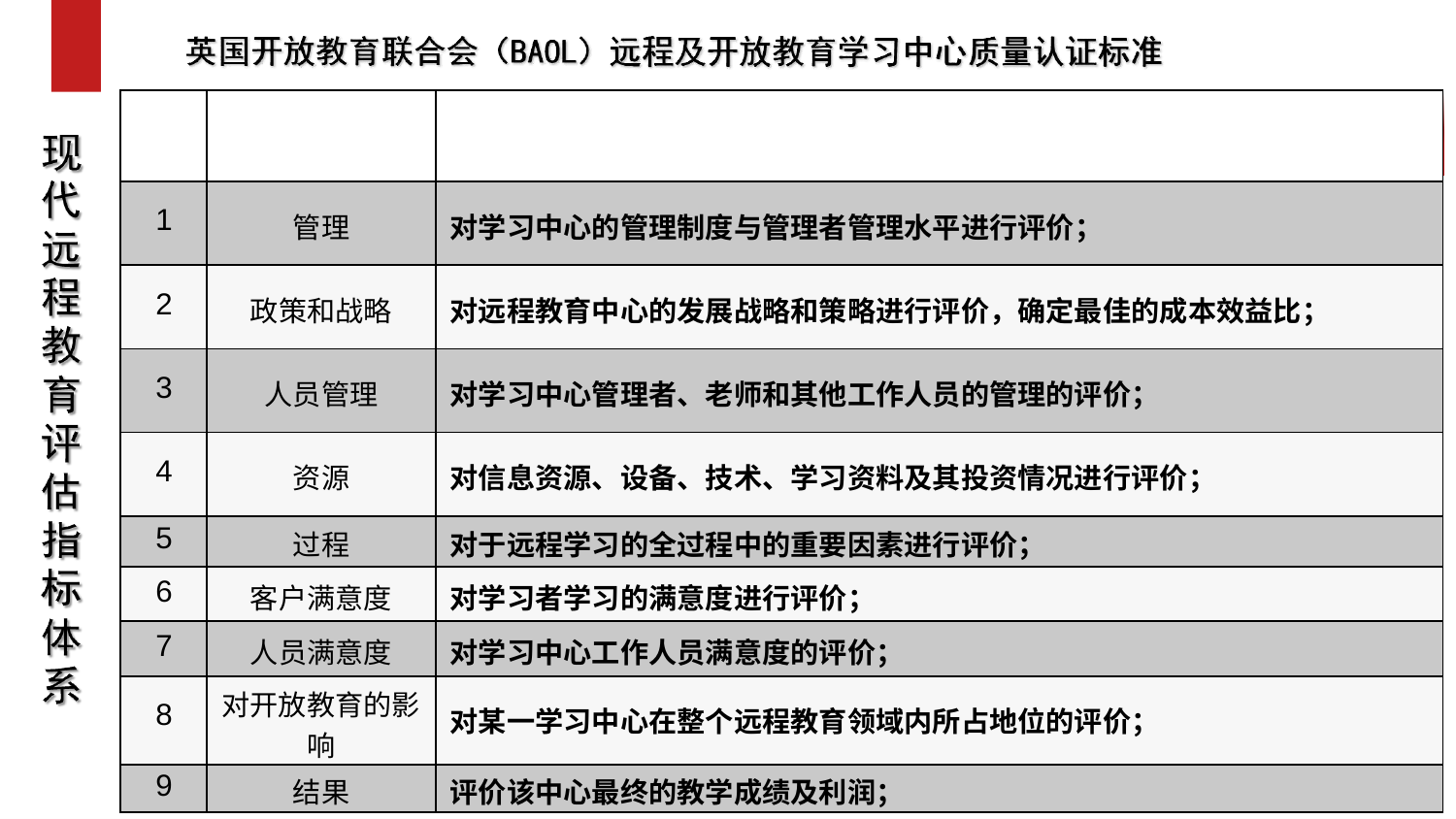

| 序 号 | 指 标 | 简 要 说 明 |
| --- | --- | --- |
| 1 | 管理 | 对学习中心的管理制度与管理者管理水平进行评价； |
| 2 | 政策和战略 | 对远程教育中心的发展战略和策略进行评价，确定最佳的成本效益比； |
| 3 | 人员管理 | 对学习中心管理者、老师和其他工作人员的管理的评价； |
| 4 | 资源 | 对信息资源、设备、技术、学习资料及其投资情况进行评价； |
| 5 | 过程 | 对于远程学习的全过程中的重要因素进行评价； |
| 6 | 客户满意度 | 对学习者学习的满意度进行评价； |
| 7 | 人员满意度 | 对学习中心工作人员满意度的评价； |
| 8 | 对开放教育的影 响 | 对某一学习中心在整个远程教育领域内所占地位的评价； |
| 9 | 结果 | 评价该中心最终的教学成绩及利润； |